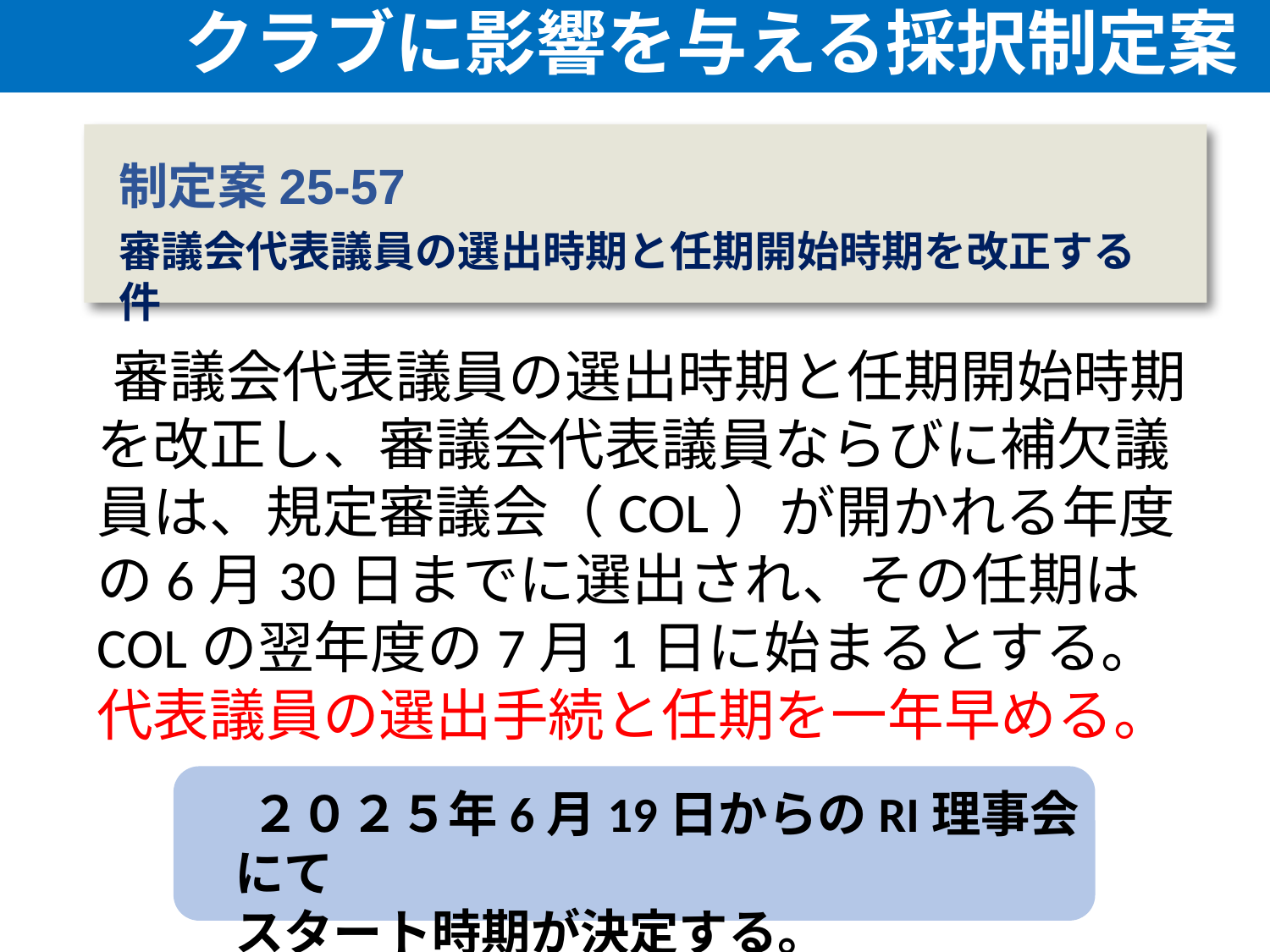

クラブに影響を与える採択制定案

制定案25-57
審議会代表議員の選出時期と任期開始時期を改正する件
 審議会代表議員の選出時期と任期開始時期を改正し、審議会代表議員ならびに補欠議員は、規定審議会（COL）が開かれる年度の6月30日までに選出され、その任期はCOLの翌年度の7月1日に始まるとする。代表議員の選出手続と任期を一年早める。

 ２０２５年6月19日からのRI理事会にて
スタート時期が決定する。
15